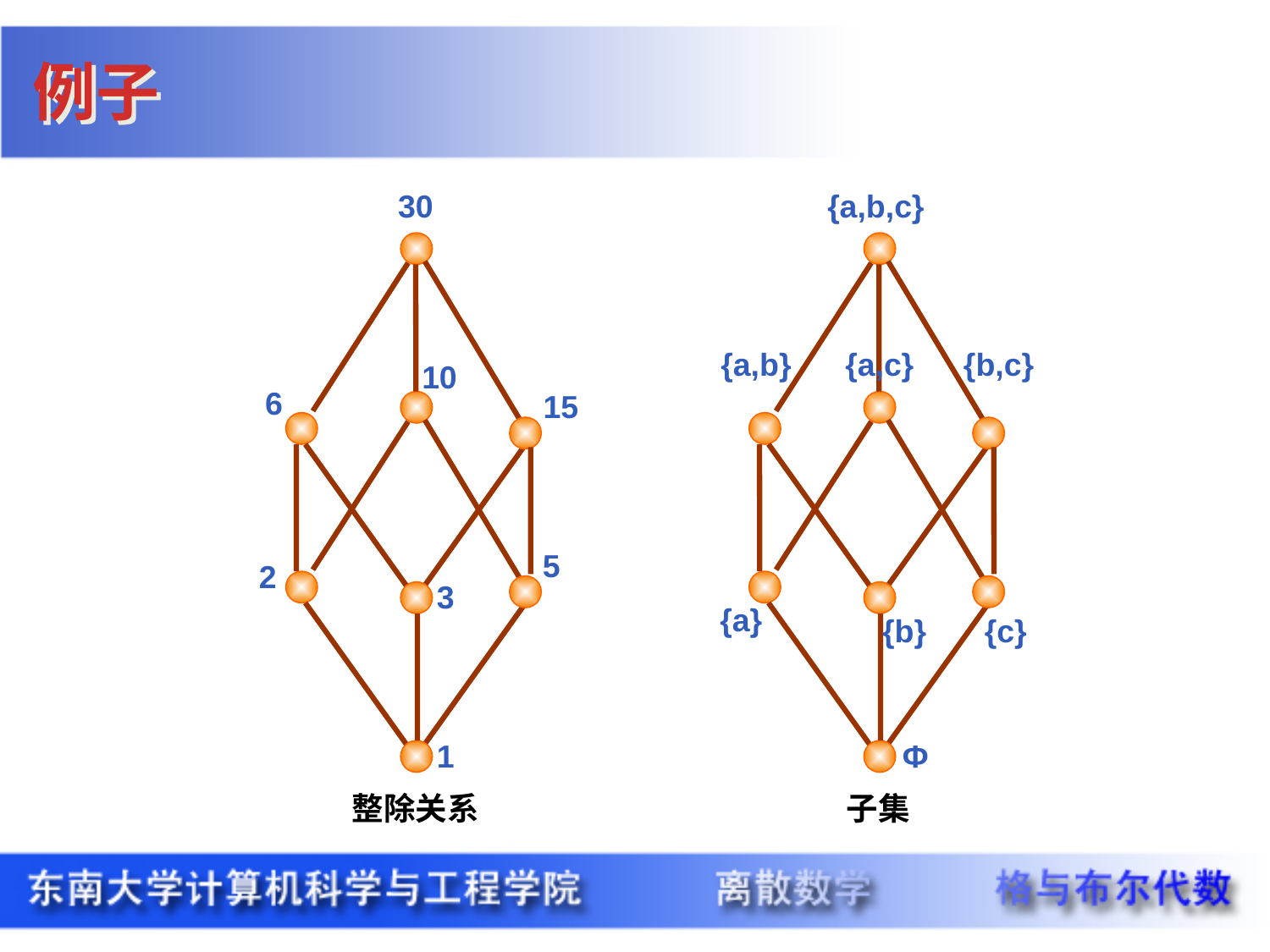

例子
30

10
6
15
5
2
3
1
整除关系
{a,b,c}

{a,b}
{a,c}
{b,c}
{a}
{b}
{c}
Φ
子集